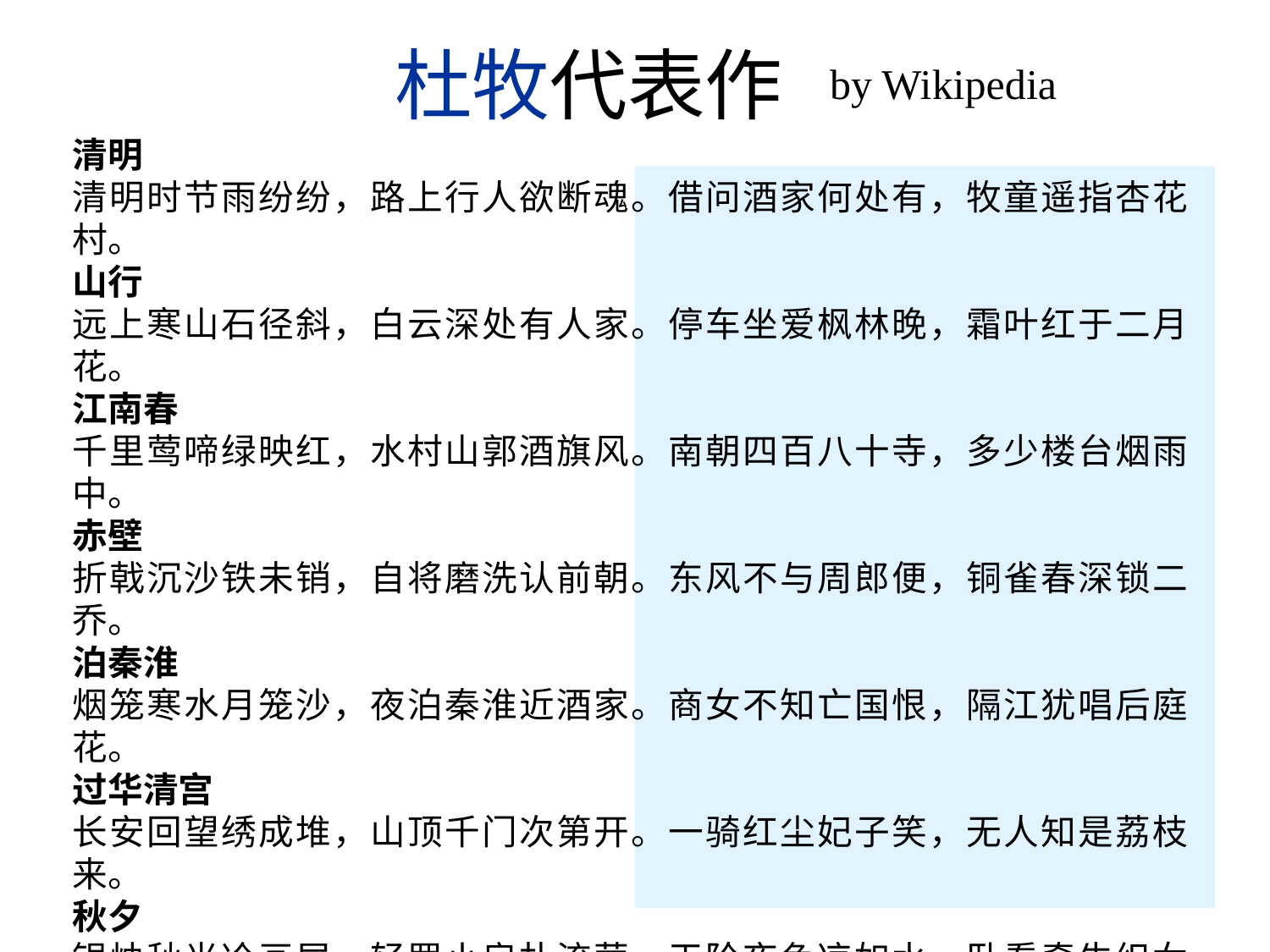

杜牧代表作
by Wikipedia
清明
清明时节雨纷纷，路上行人欲断魂。借问酒家何处有，牧童遥指杏花村。
山行
远上寒山石径斜，白云深处有人家。停车坐爱枫林晚，霜叶红于二月花。
江南春
千里莺啼绿映红，水村山郭酒旗风。南朝四百八十寺，多少楼台烟雨中。
赤壁
折戟沉沙铁未销，自将磨洗认前朝。东风不与周郎便，铜雀春深锁二乔。
泊秦淮
烟笼寒水月笼沙，夜泊秦淮近酒家。商女不知亡国恨，隔江犹唱后庭花。
过华清宫
长安回望绣成堆，山顶千门次第开。一骑红尘妃子笑，无人知是荔枝来。
秋夕
银烛秋光冷画屏，轻罗小扇扑流萤。天阶夜色凉如水，卧看牵牛织女星。
遣怀
落魄江湖载酒行，楚腰纤细掌中轻。十年一觉扬州梦，赢得青楼薄幸名。
寄扬州韩绰判官
青山隐隐水迢迢，秋尽江南草未凋。二十四桥明月夜，玉人何处教吹箫。